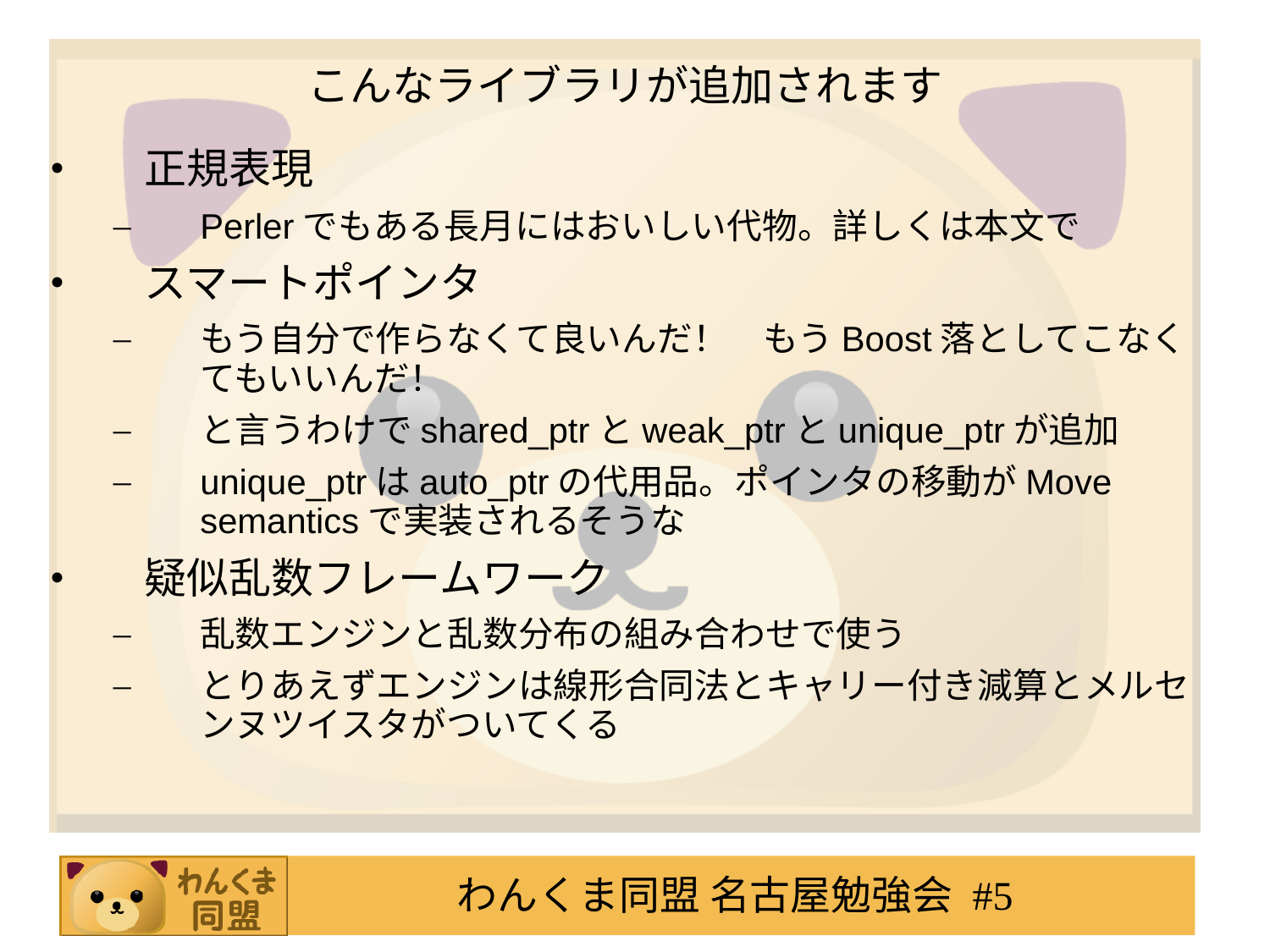

# こんなライブラリが追加されます
正規表現
Perlerでもある長月にはおいしい代物。詳しくは本文で
スマートポインタ
もう自分で作らなくて良いんだ！　もうBoost落としてこなくてもいいんだ！
と言うわけでshared_ptrとweak_ptrとunique_ptrが追加
unique_ptrはauto_ptrの代用品。ポインタの移動がMove semanticsで実装されるそうな
疑似乱数フレームワーク
乱数エンジンと乱数分布の組み合わせで使う
とりあえずエンジンは線形合同法とキャリー付き減算とメルセンヌツイスタがついてくる